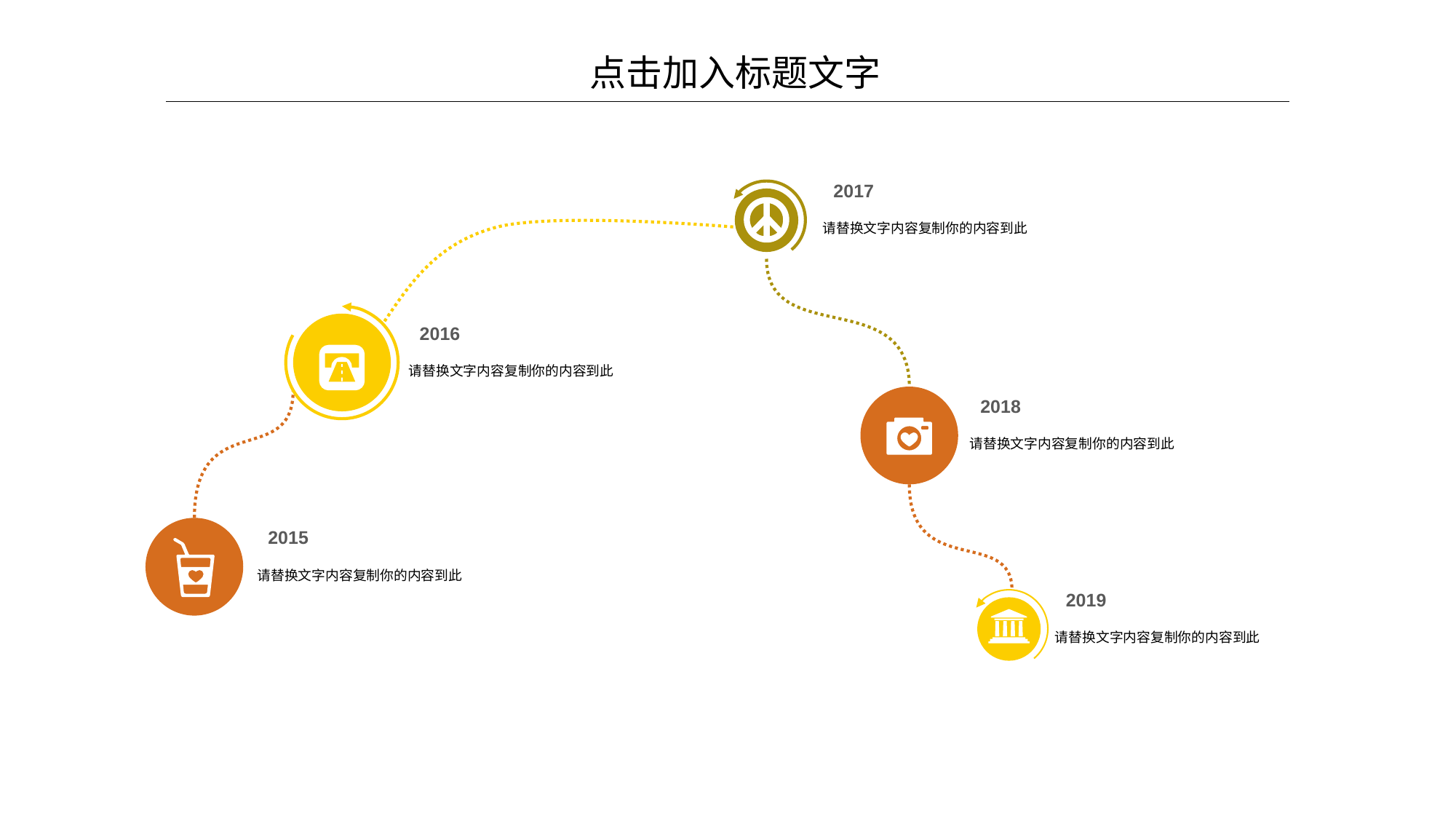

2017

请替换文字内容复制你的内容到此

2016

请替换文字内容复制你的内容到此

2018

请替换文字内容复制你的内容到此

2015

请替换文字内容复制你的内容到此
2019

请替换文字内容复制你的内容到此